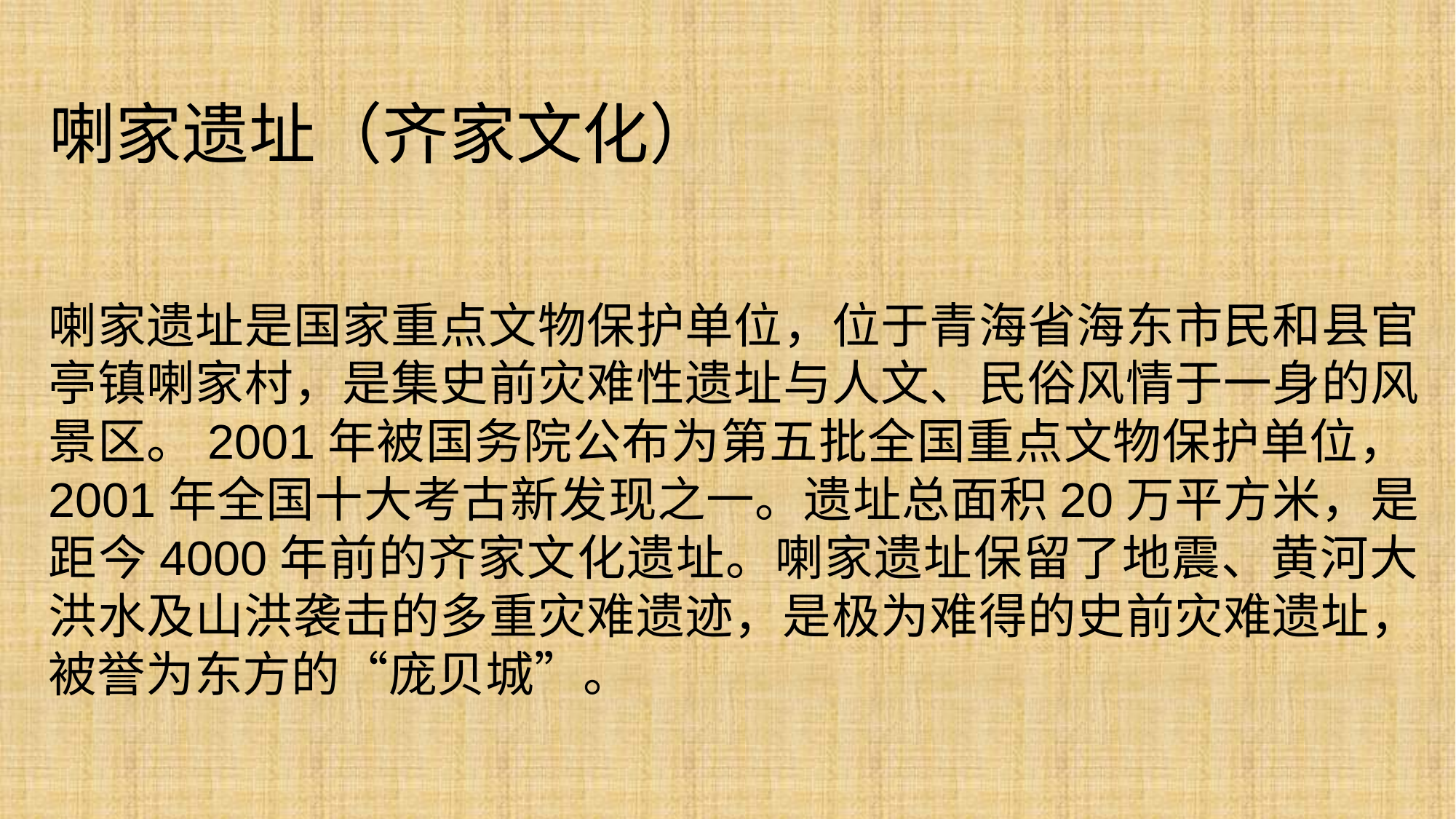

# 喇家遗址（齐家文化）
喇家遗址是国家重点文物保护单位，位于青海省海东市民和县官亭镇喇家村，是集史前灾难性遗址与人文、民俗风情于一身的风景区。2001年被国务院公布为第五批全国重点文物保护单位，2001年全国十大考古新发现之一。遗址总面积20万平方米，是距今4000年前的齐家文化遗址。喇家遗址保留了地震、黄河大洪水及山洪袭击的多重灾难遗迹，是极为难得的史前灾难遗址，被誉为东方的“庞贝城”。